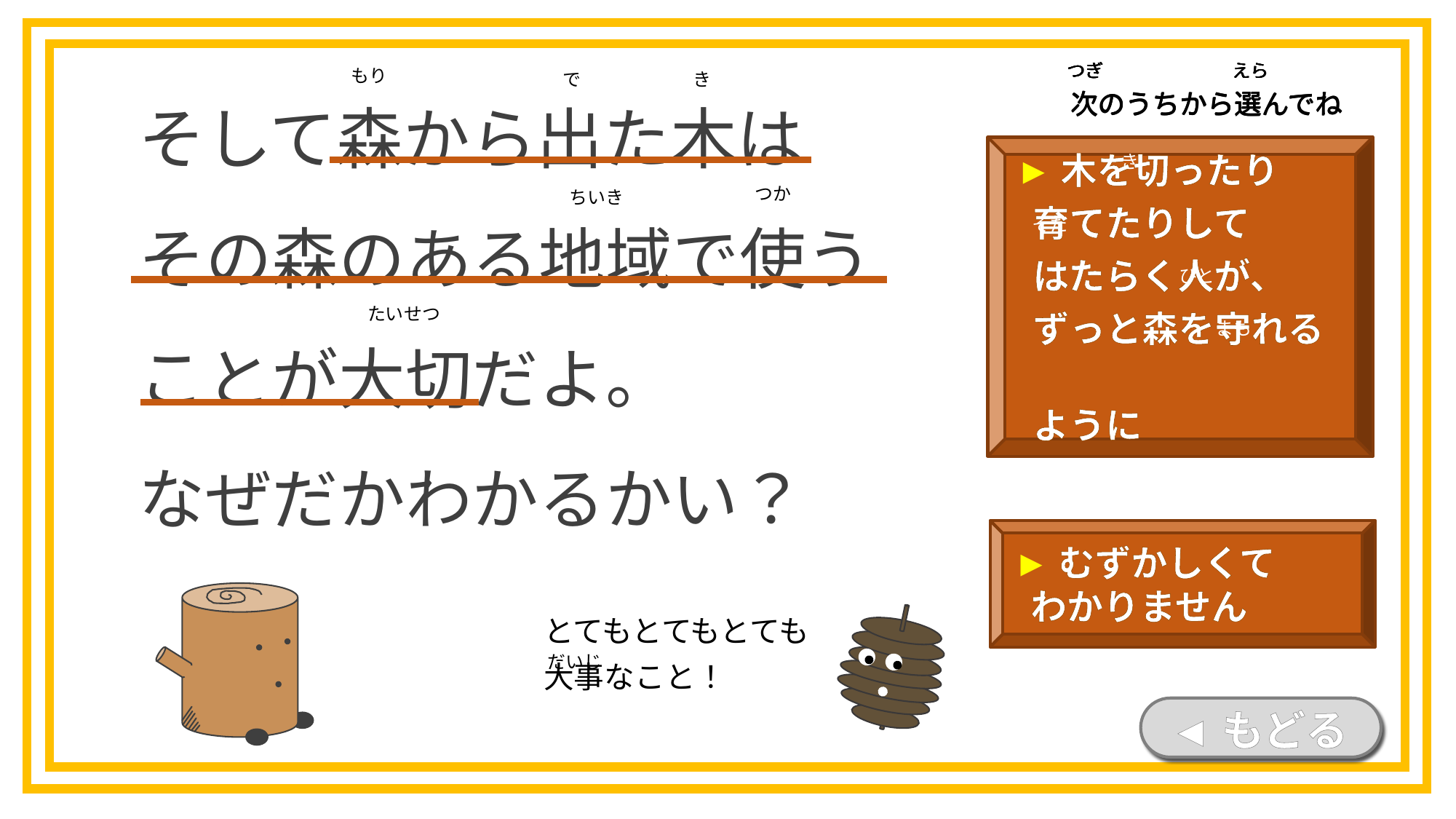

そして森から出た木は
その森のある地域で使う
ことが大切だよ。
なぜだかわかるかい？
つぎ
えら
次のうちから選んでね
つぎ
えら
次のうちから選んでね
つぎ
えら
次のうちから選んでね
つぎ
えら
次のうちから選んでね
もり
で
き
►木を切ったり
 育てたりして
 はたらく人が、
 ずっと森を守れる
 ように
き
つか
ちいき
そだ
ひと
たいせつ
まも
►むずかしくて
 わかりません

とてもとてもとても
大事なこと！
だいじ
◄もどる